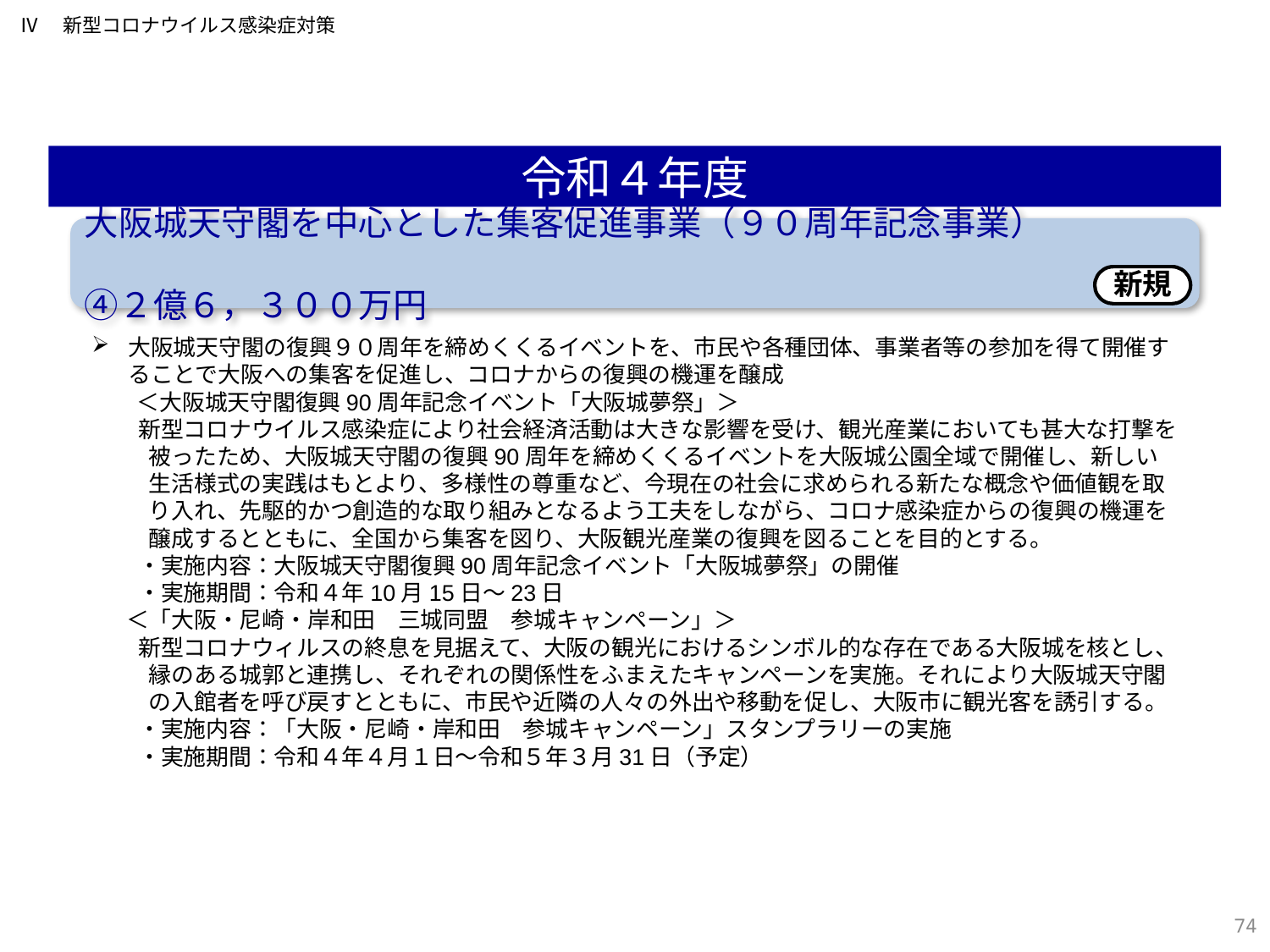

Ⅳ　新型コロナウイルス感染症対策
令和４年度
大阪城天守閣を中心とした集客促進事業（９０周年記念事業）
　　　　　　　　　　　　　　　　　　　　　　　　　　　　　　　　④２億６，３００万円
新規

大阪城天守閣の復興９０周年を締めくくるイベントを、市民や各種団体、事業者等の参加を得て開催することで大阪への集客を促進し、コロナからの復興の機運を醸成
　　＜大阪城天守閣復興90周年記念イベント「大阪城夢祭」＞
新型コロナウイルス感染症により社会経済活動は大きな影響を受け、観光産業においても甚大な打撃を被ったため、大阪城天守閣の復興90周年を締めくくるイベントを大阪城公園全域で開催し、新しい生活様式の実践はもとより、多様性の尊重など、今現在の社会に求められる新たな概念や価値観を取り入れ、先駆的かつ創造的な取り組みとなるよう工夫をしながら、コロナ感染症からの復興の機運を醸成するとともに、全国から集客を図り、大阪観光産業の復興を図ることを目的とする。
・実施内容：大阪城天守閣復興90周年記念イベント「大阪城夢祭」の開催
・実施期間：令和４年10月15日～23日
＜「大阪・尼崎・岸和田　三城同盟　参城キャンペーン」＞
新型コロナウィルスの終息を見据えて、大阪の観光におけるシンボル的な存在である大阪城を核とし、縁のある城郭と連携し、それぞれの関係性をふまえたキャンペーンを実施。それにより大阪城天守閣の入館者を呼び戻すとともに、市民や近隣の人々の外出や移動を促し、大阪市に観光客を誘引する。
・実施内容：「大阪・尼崎・岸和田　参城キャンペーン」スタンプラリーの実施
・実施期間：令和４年４月１日～令和５年３月31日（予定）
74